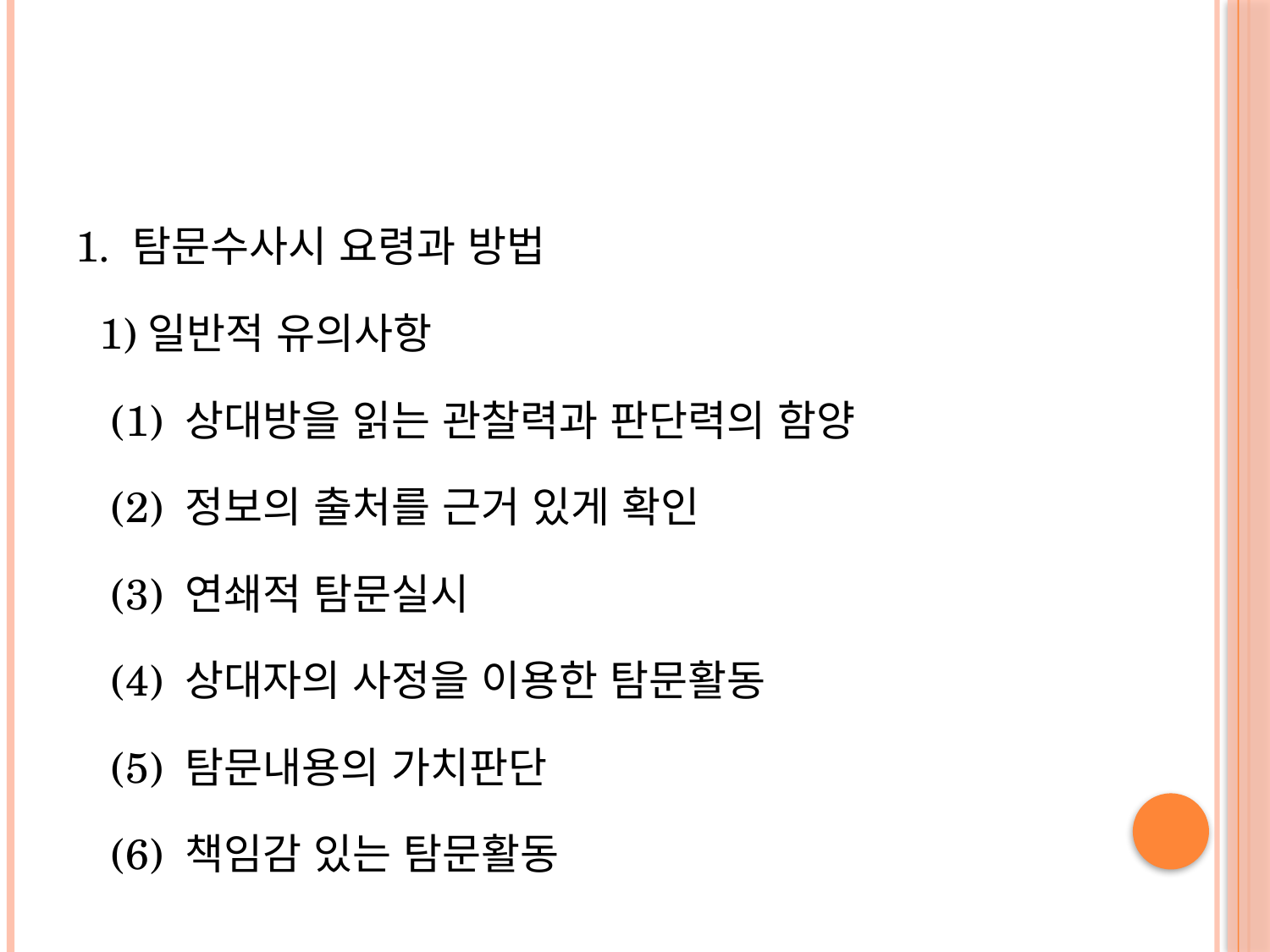

#
1. 탐문수사시 요령과 방법
  1)일반적 유의사항
   (1) 상대방을 읽는 관찰력과 판단력의 함양
   (2) 정보의 출처를 근거 있게 확인
   (3) 연쇄적 탐문실시
   (4) 상대자의 사정을 이용한 탐문활동
   (5) 탐문내용의 가치판단
   (6) 책임감 있는 탐문활동